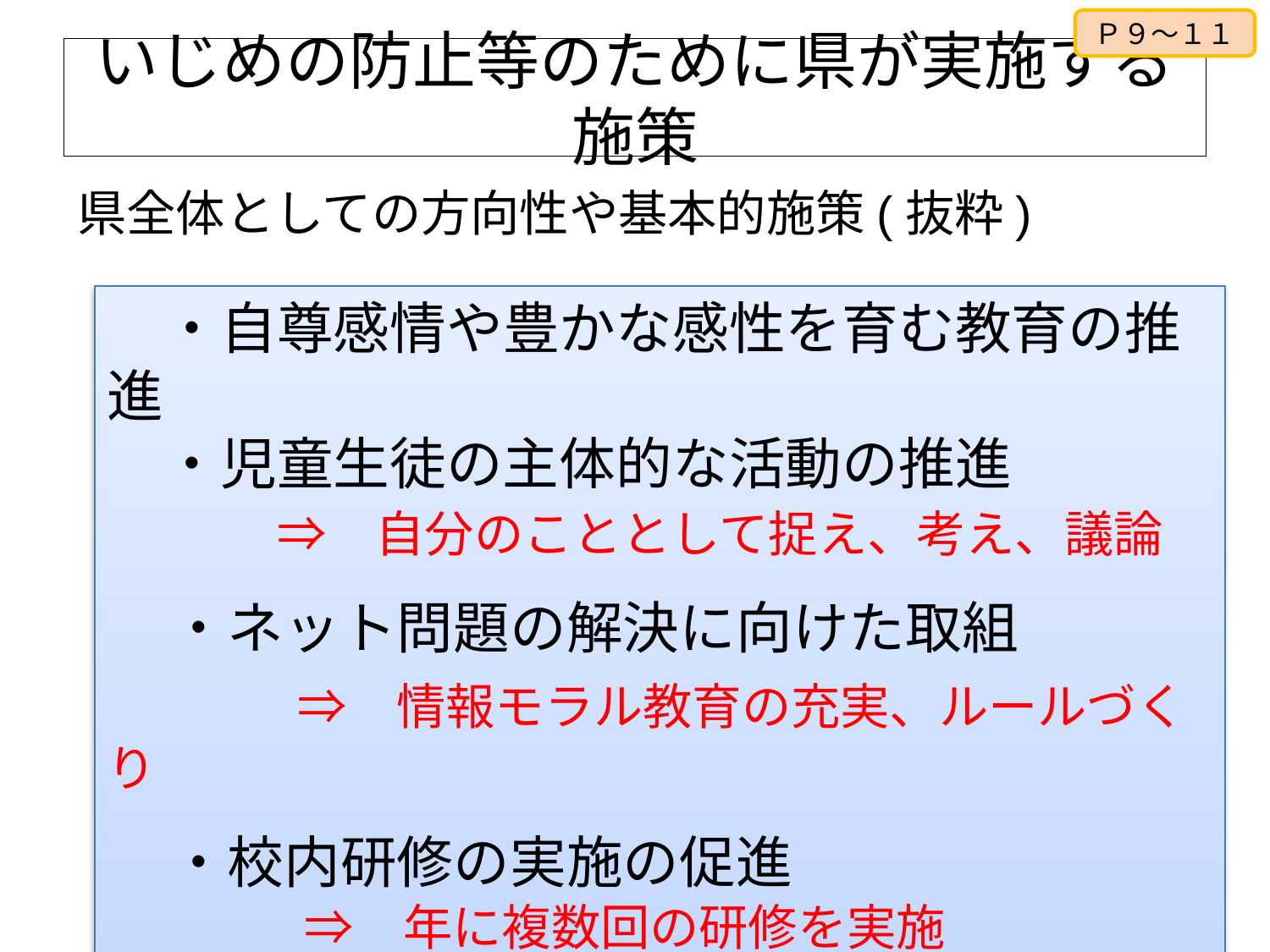

Ｐ９～１１
# いじめの防止等のために県が実施する施策
県全体としての方向性や基本的施策(抜粋)

　・自尊感情や豊かな感性を育む教育の推進
　・児童生徒の主体的な活動の推進
　　　⇒　自分のこととして捉え、考え、議論

　・ネット問題の解決に向けた取組
　　　⇒　情報モラル教育の充実、ルールづくり

　・校内研修の実施の促進
　　　　⇒　年に複数回の研修を実施
　　　　　　ＳＣ・ＳＳＷを活用した校内研修